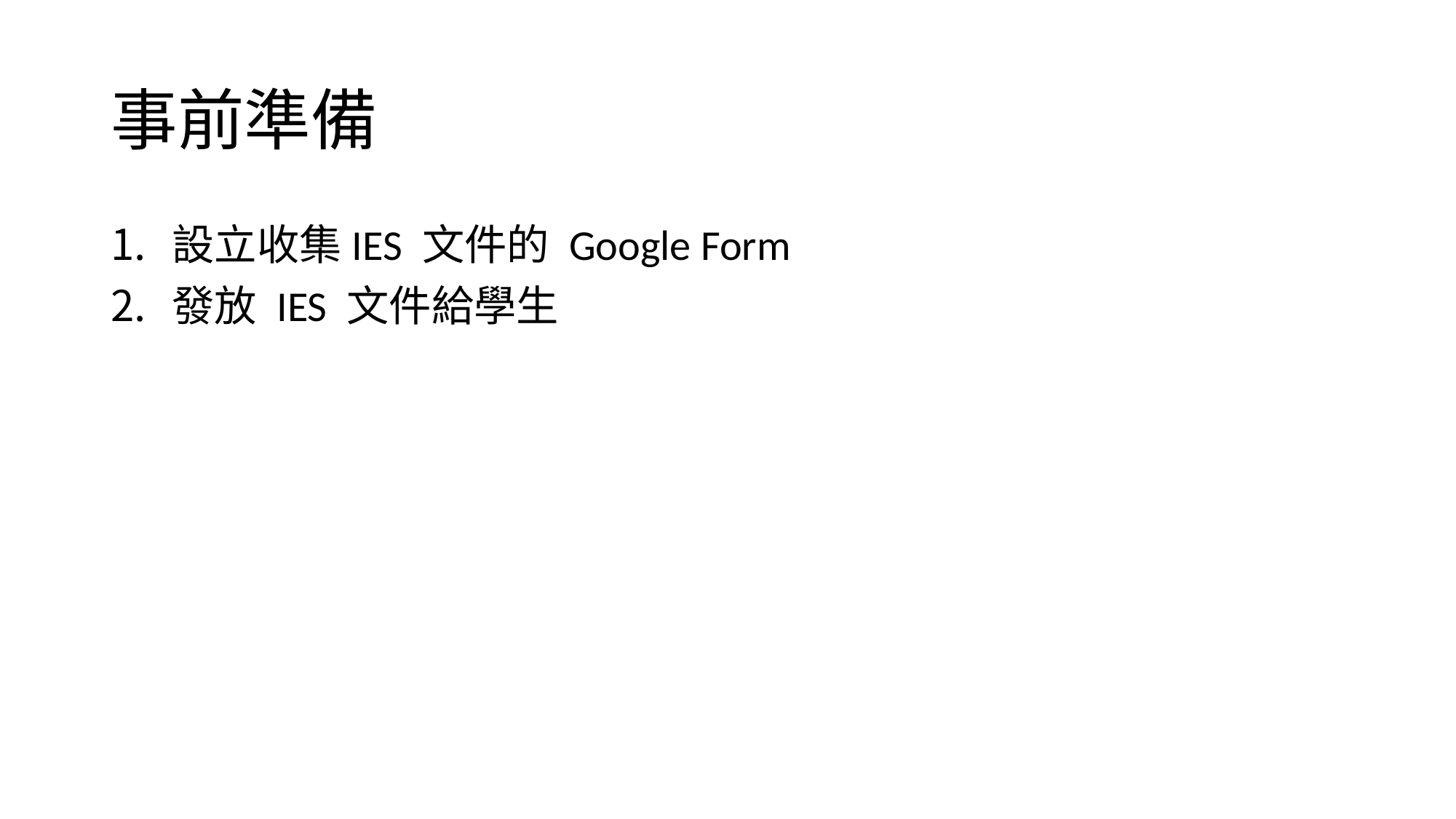

# 事前準備
設立收集IES 文件的 Google Form
發放 IES 文件給學生